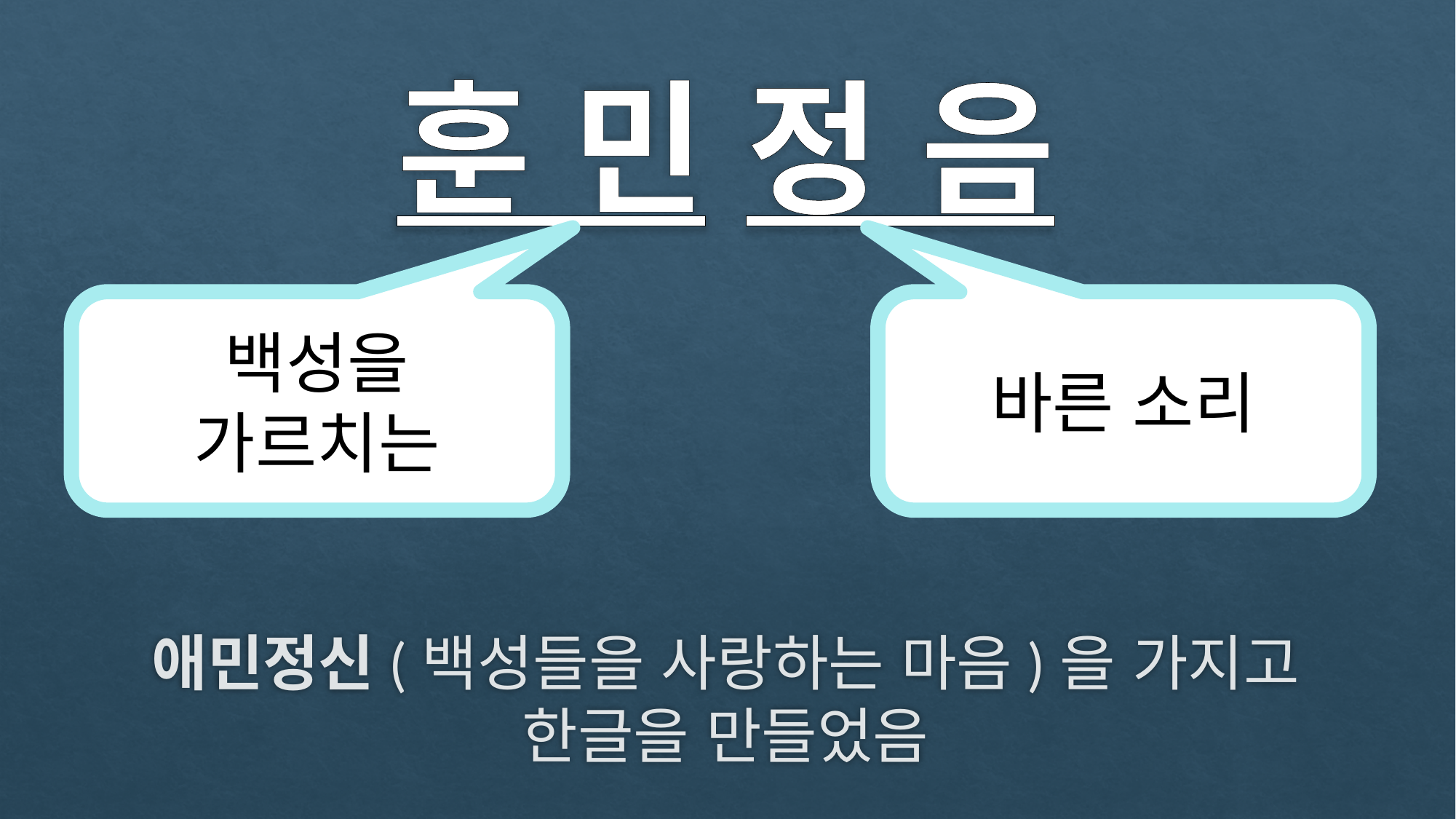

# 훈 민 정 음
백성을 가르치는
바른 소리
애민정신(백성들을 사랑하는 마음)을 가지고 한글을 만들었음